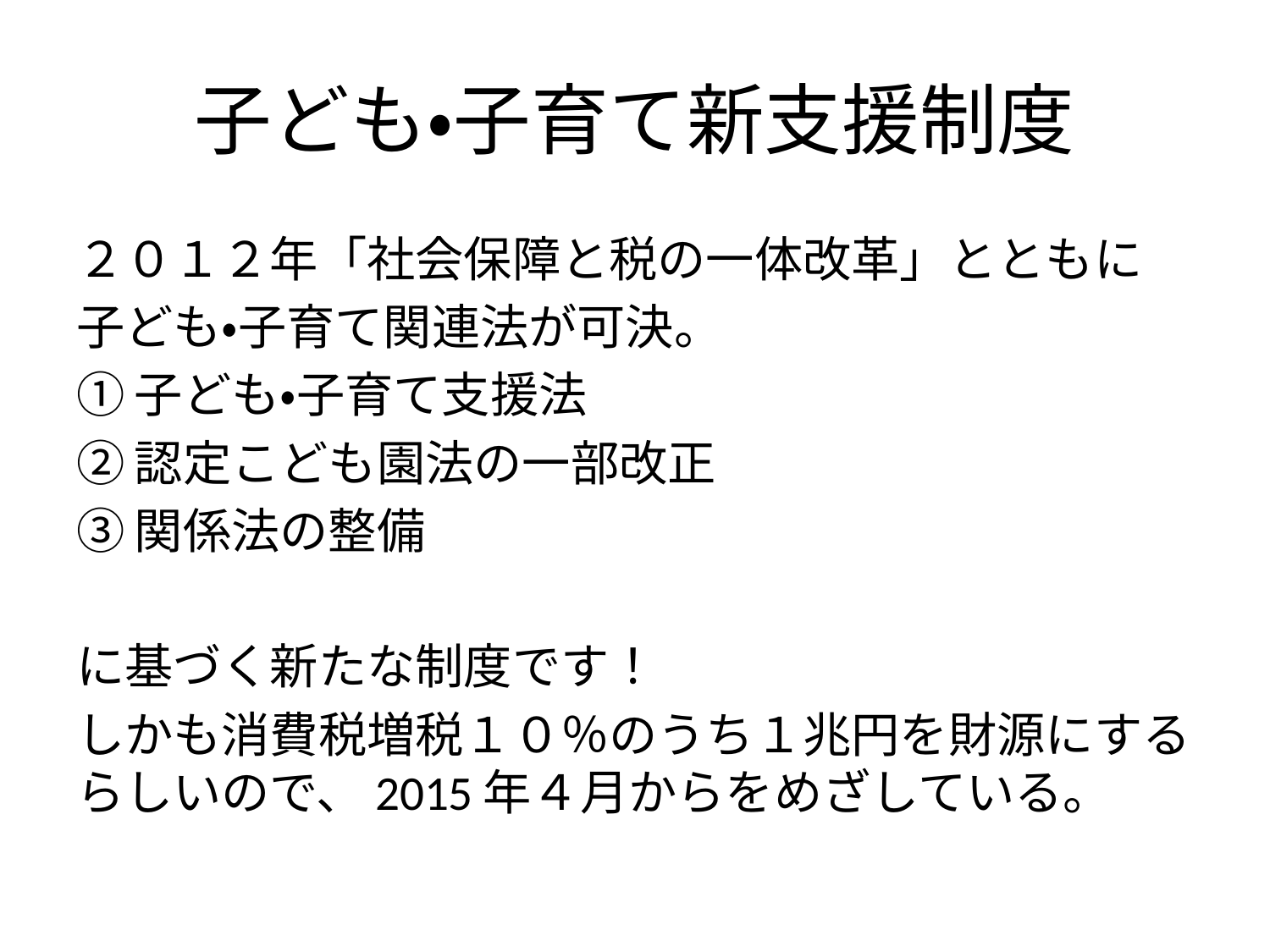

# 子ども・子育て新支援制度
２０１２年「社会保障と税の一体改革」とともに
子ども・子育て関連法が可決。
①子ども・子育て支援法
②認定こども園法の一部改正
③関係法の整備

に基づく新たな制度です！
しかも消費税増税１０％のうち１兆円を財源にするらしいので、2015年４月からをめざしている。